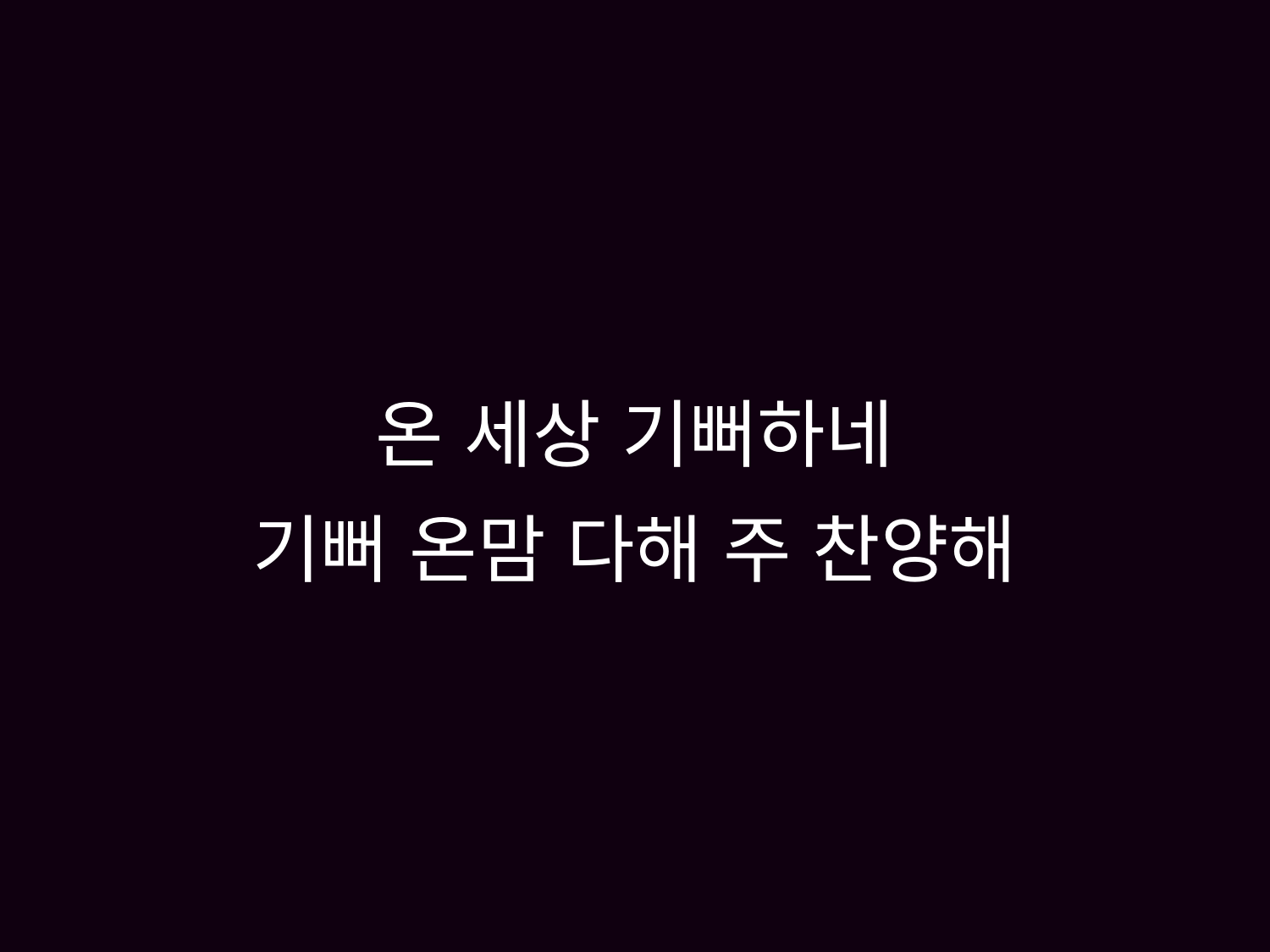

# 온 세상 기뻐하네 기뻐 온맘 다해 주 찬양해